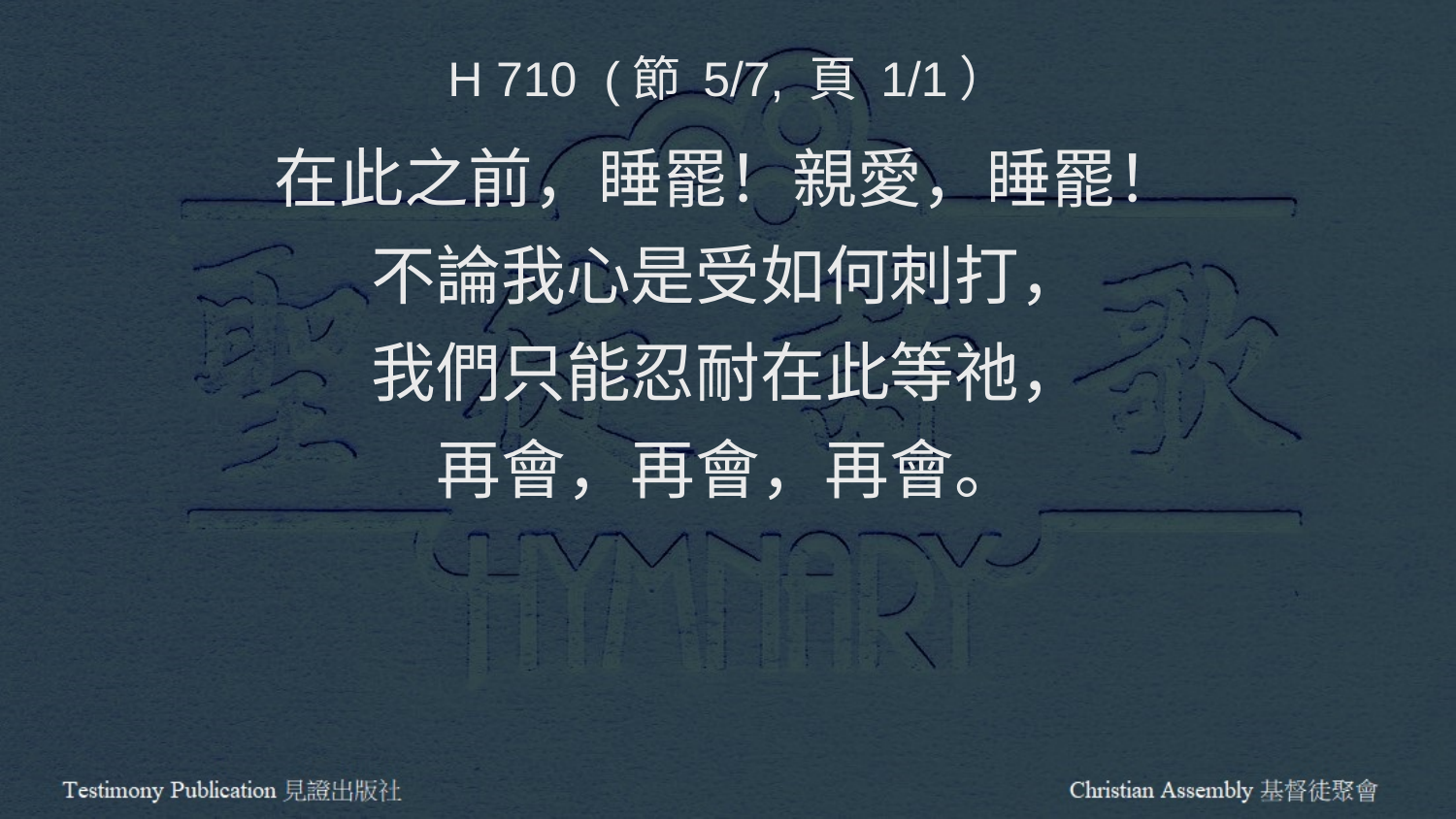

H 710  (節 5/7, 頁 1/1）
在此之前，睡罷！親愛，睡罷！
不論我心是受如何刺打，
我們只能忍耐在此等祂，
再會，再會，再會。